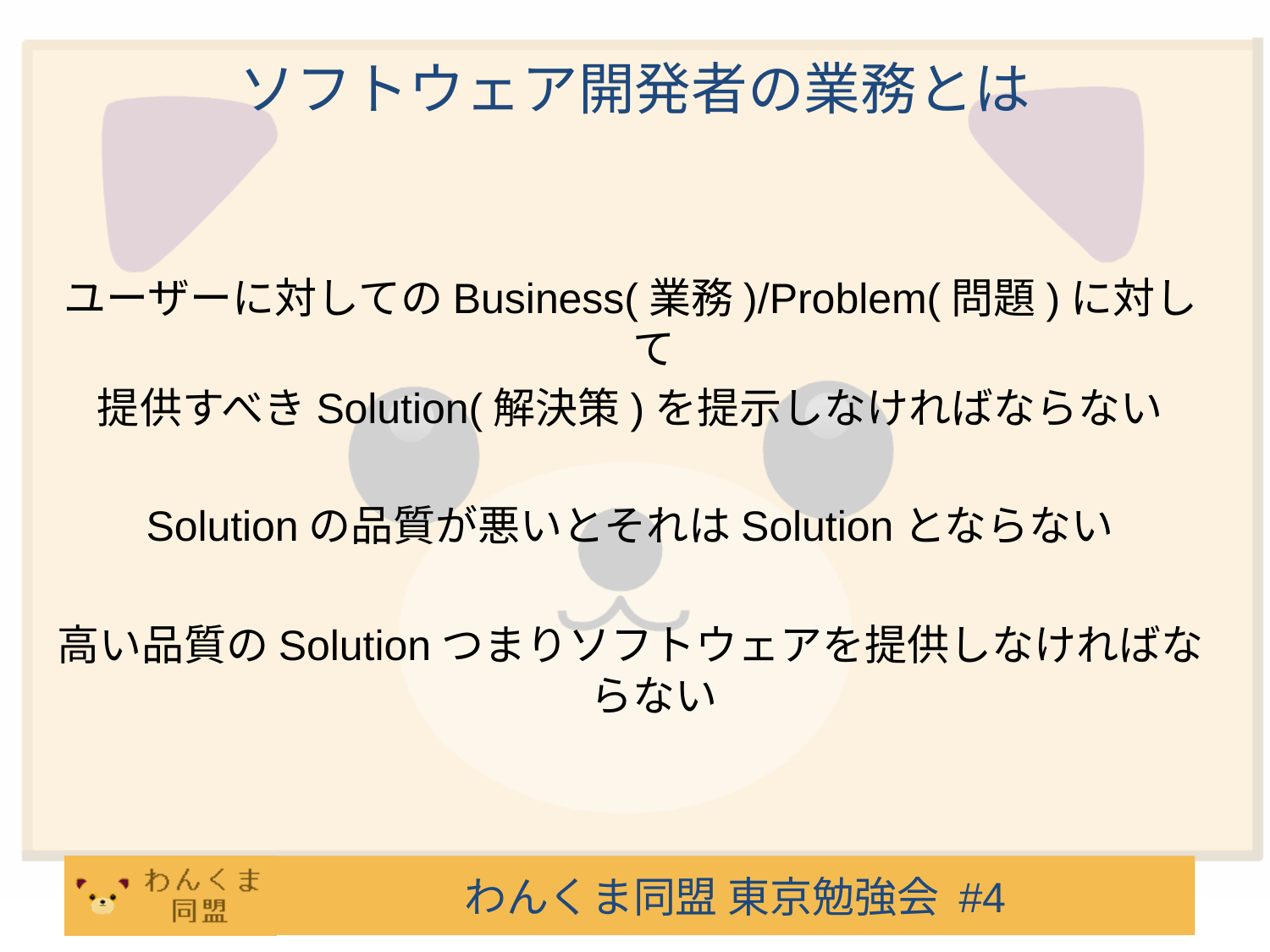

# ソフトウェア開発者の業務とは

ユーザーに対してのBusiness(業務)/Problem(問題)に対して
提供すべきSolution(解決策)を提示しなければならない

Solutionの品質が悪いとそれはSolutionとならない

高い品質のSolutionつまりソフトウェアを提供しなければならない